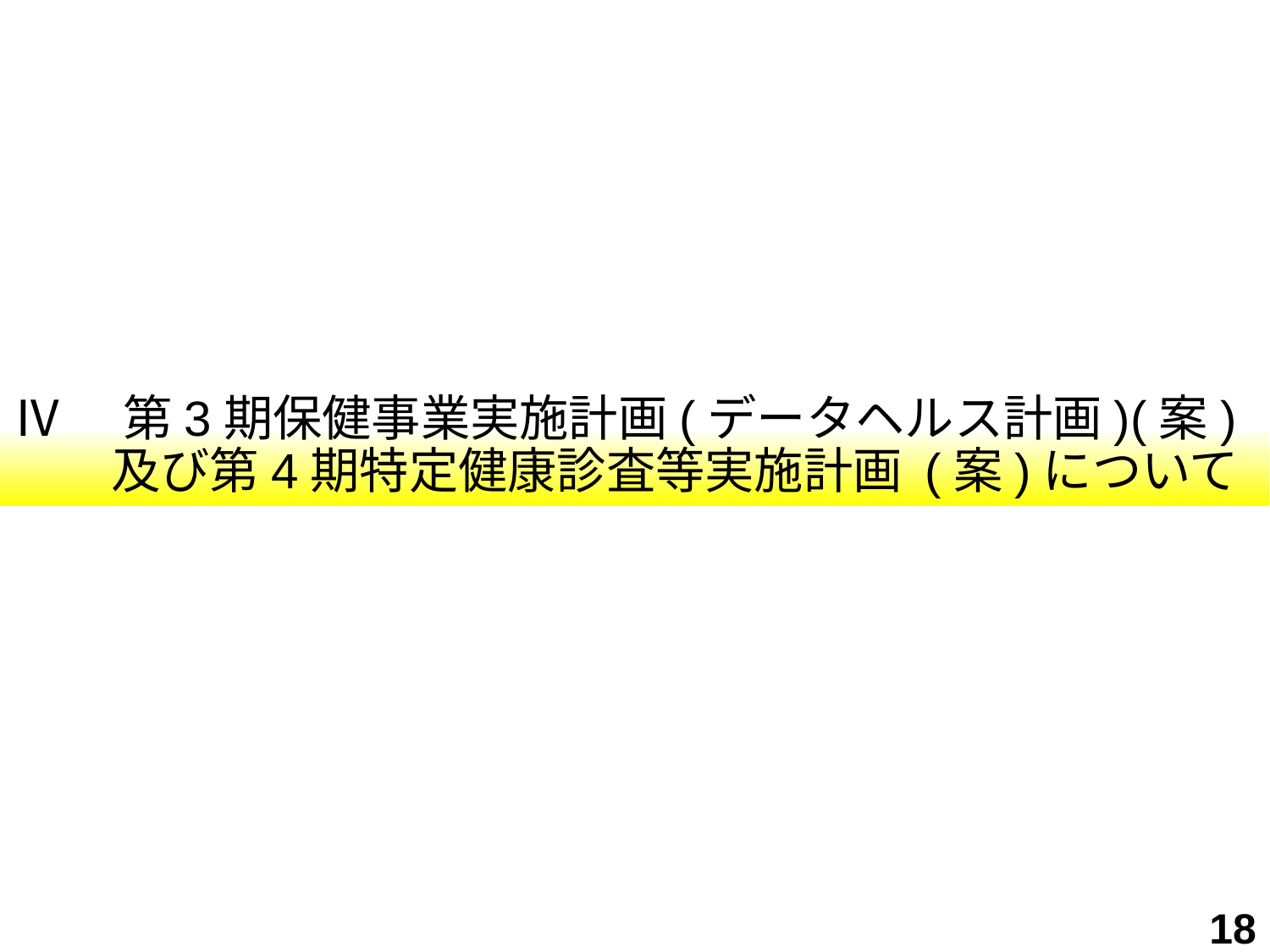

Ⅳ　第3期保健事業実施計画(データヘルス計画)(案)
　　及び第4期特定健康診査等実施計画 (案)について
18